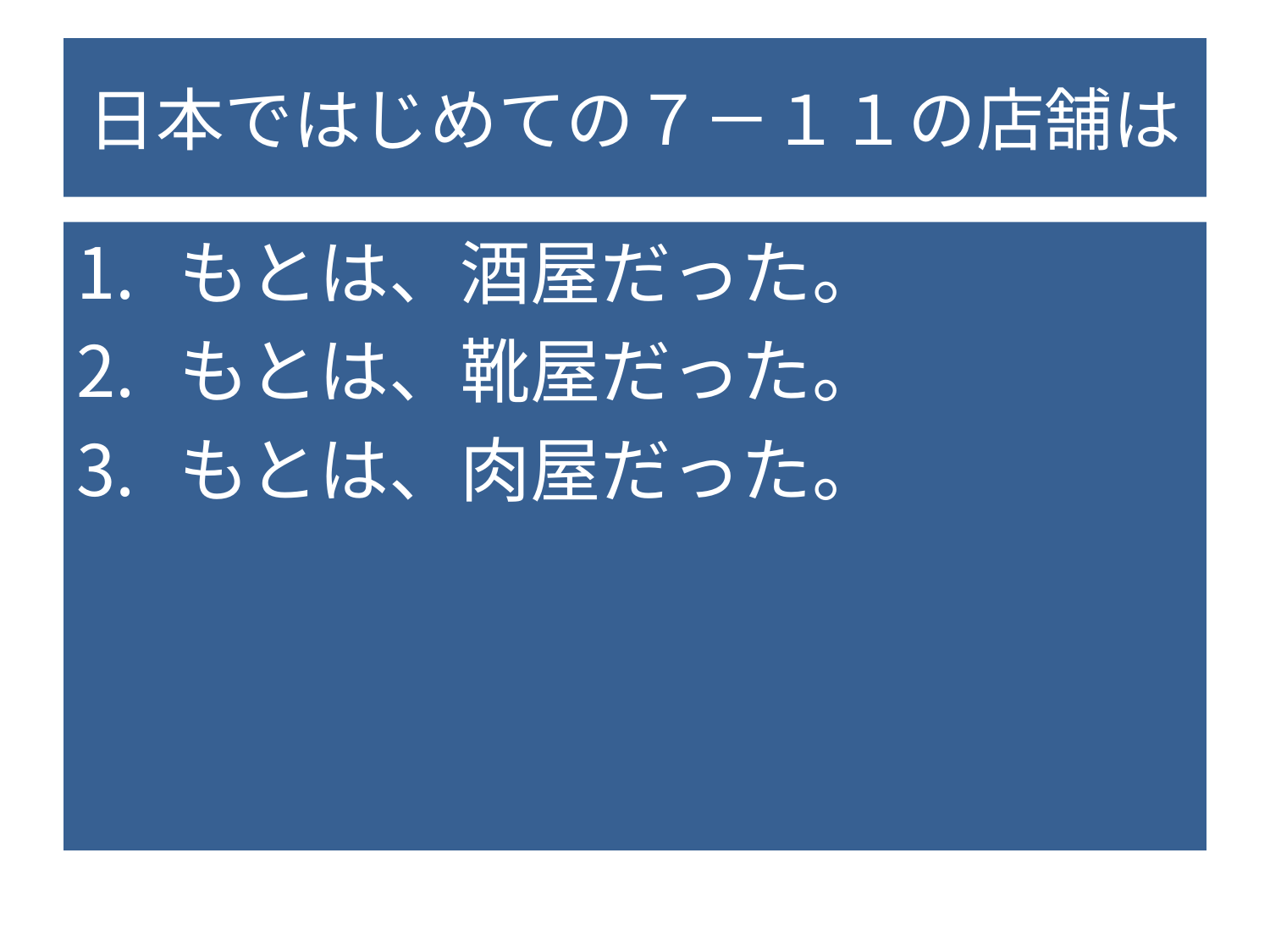

# 日本ではじめての７－１１の店舗は
もとは、酒屋だった。
もとは、靴屋だった。
もとは、肉屋だった。